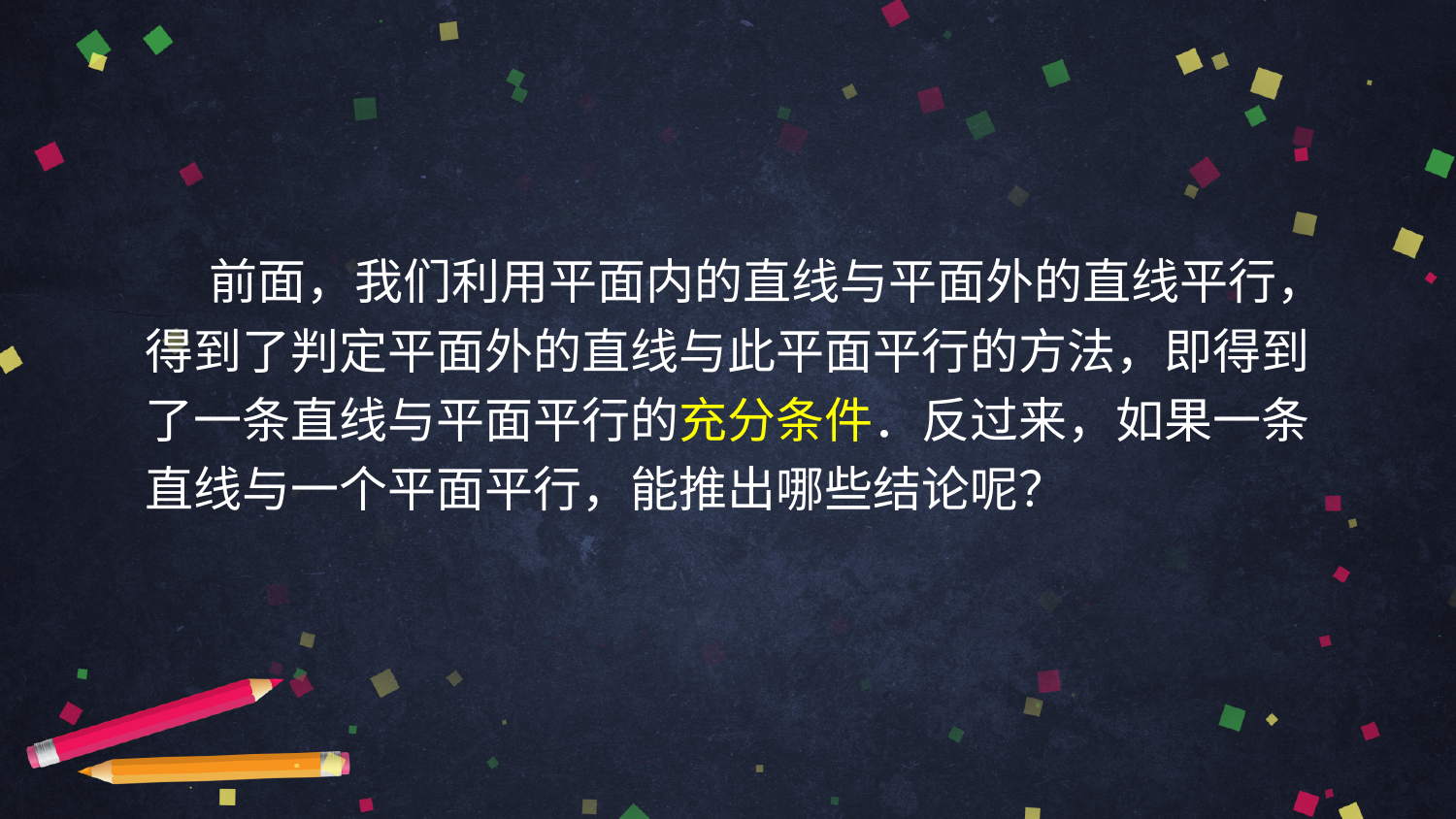

前面，我们利用平面内的直线与平面外的直线平行，得到了判定平面外的直线与此平面平行的方法，即得到了一条直线与平面平行的充分条件．反过来，如果一条直线与一个平面平行，能推出哪些结论呢？